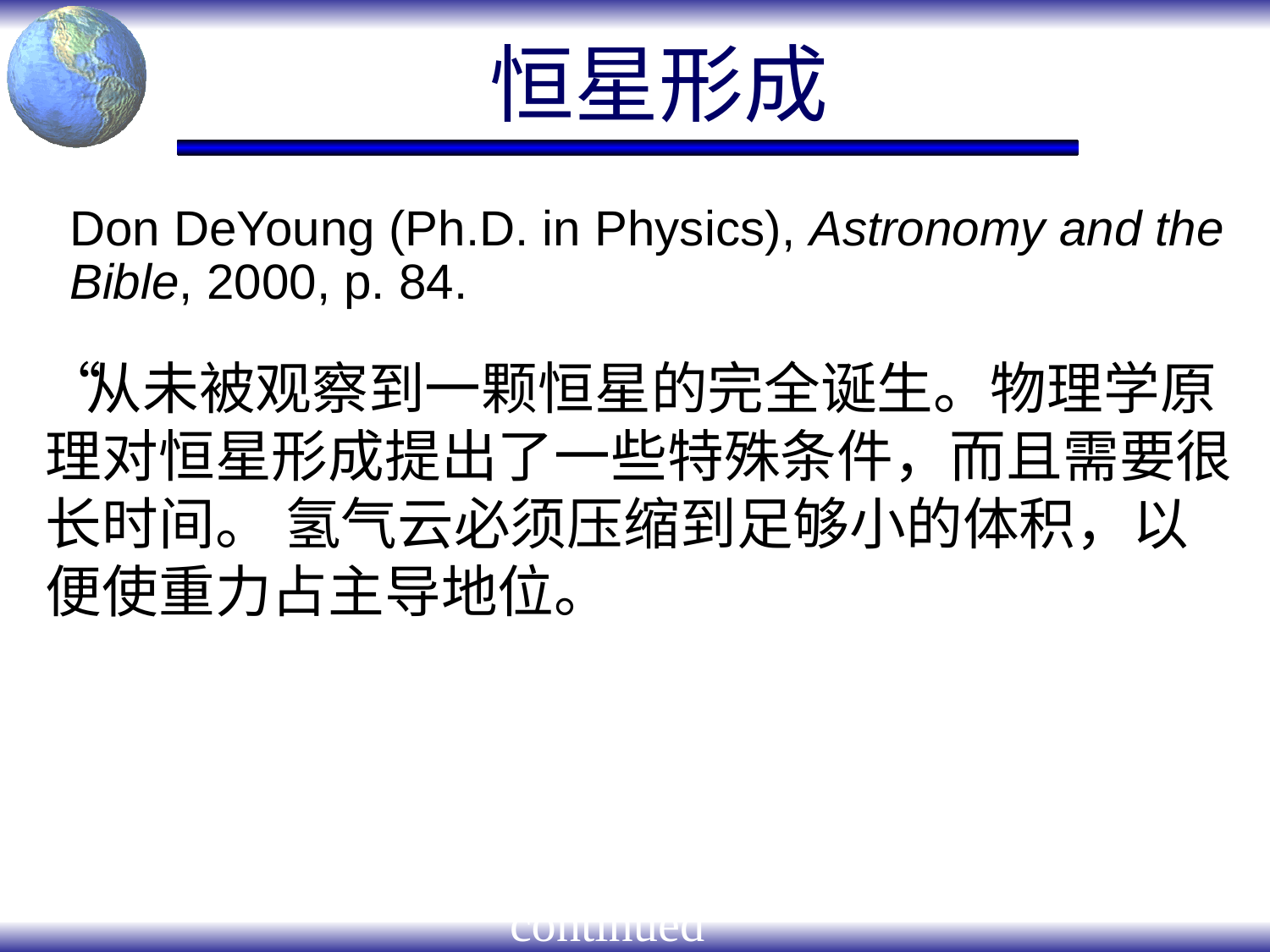

# 恒星形成
Don DeYoung (Ph.D. in Physics), Astronomy and the Bible, 2000, p. 84.
“从未被观察到一颗恒星的完全诞生。物理学原理对恒星形成提出了一些特殊条件，而且需要很长时间。 氢气云必须压缩到足够小的体积，以便使重力占主导地位。
continued